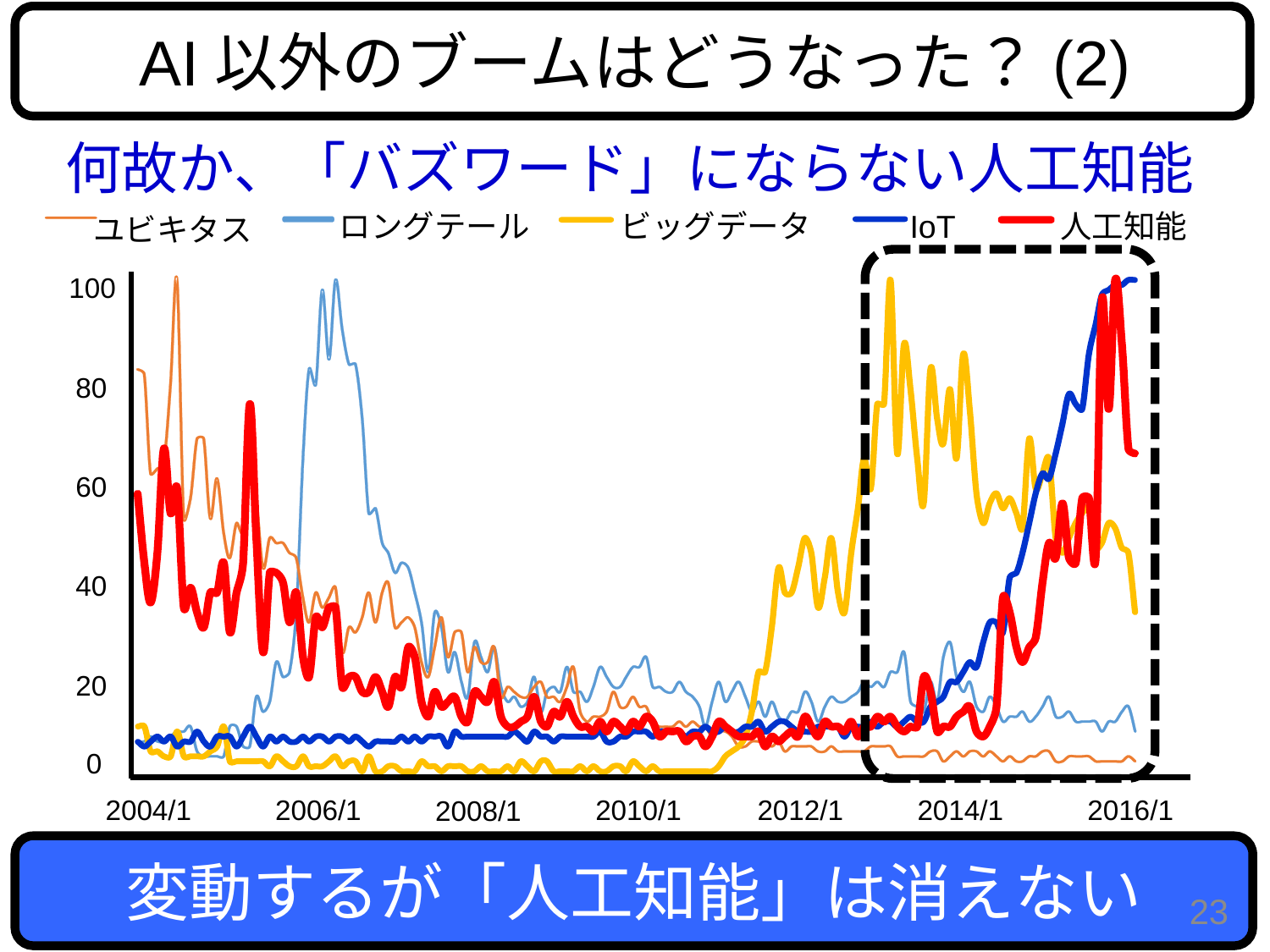

AI以外のブームはどうなった？(2)
何故か、「バズワード」にならない人工知能
ビッグデータ
IoT
人工知能
ロングテール
ユビキタス

100

80
60
40
20
0
2004/1
2006/1
2010/1
2012/1
2014/1
2016/1
2008/1
変動するが「人工知能」は消えない
23